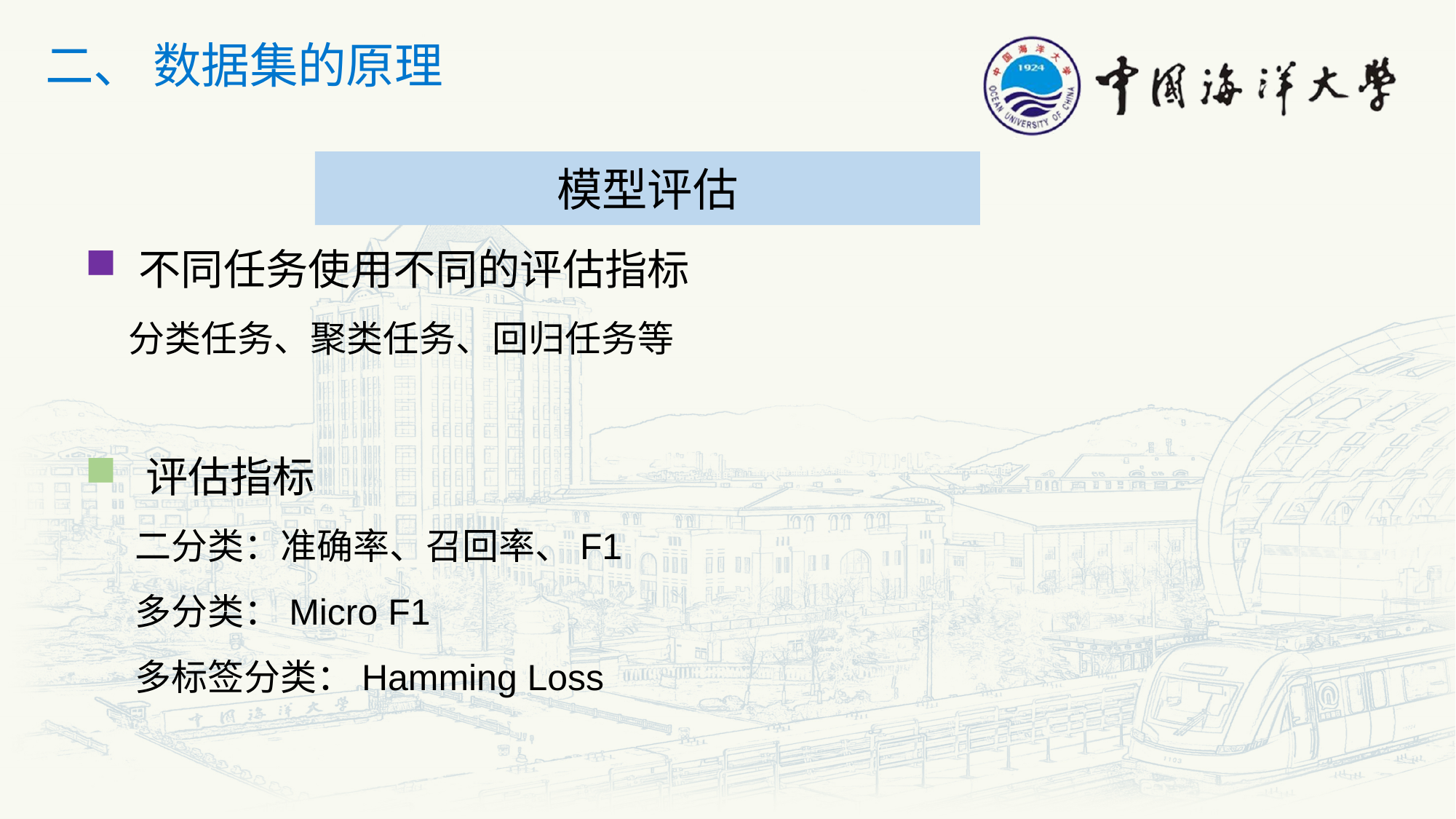

二、 数据集的原理
模型评估
 不同任务使用不同的评估指标
      分类任务、聚类任务、回归任务等

 评估指标
     二分类：准确率、召回率、F1
     多分类：Micro F1
     多标签分类：Hamming Loss